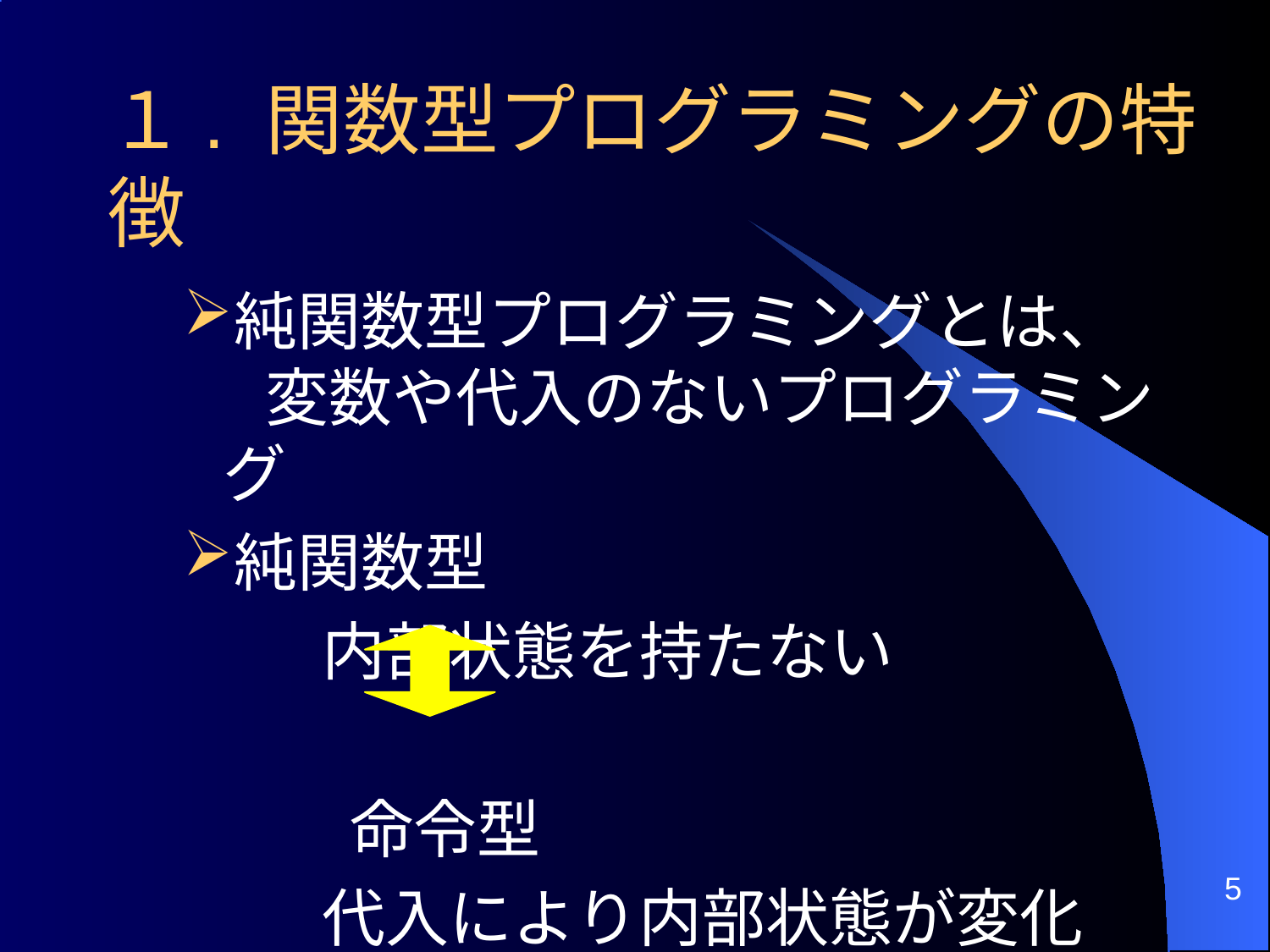

１. 関数型プログラミングの特徴
純関数型プログラミングとは、
   変数や代入のないプログラミング
純関数型
	  内部状態を持たない

		命令型
	  代入により内部状態が変化

5